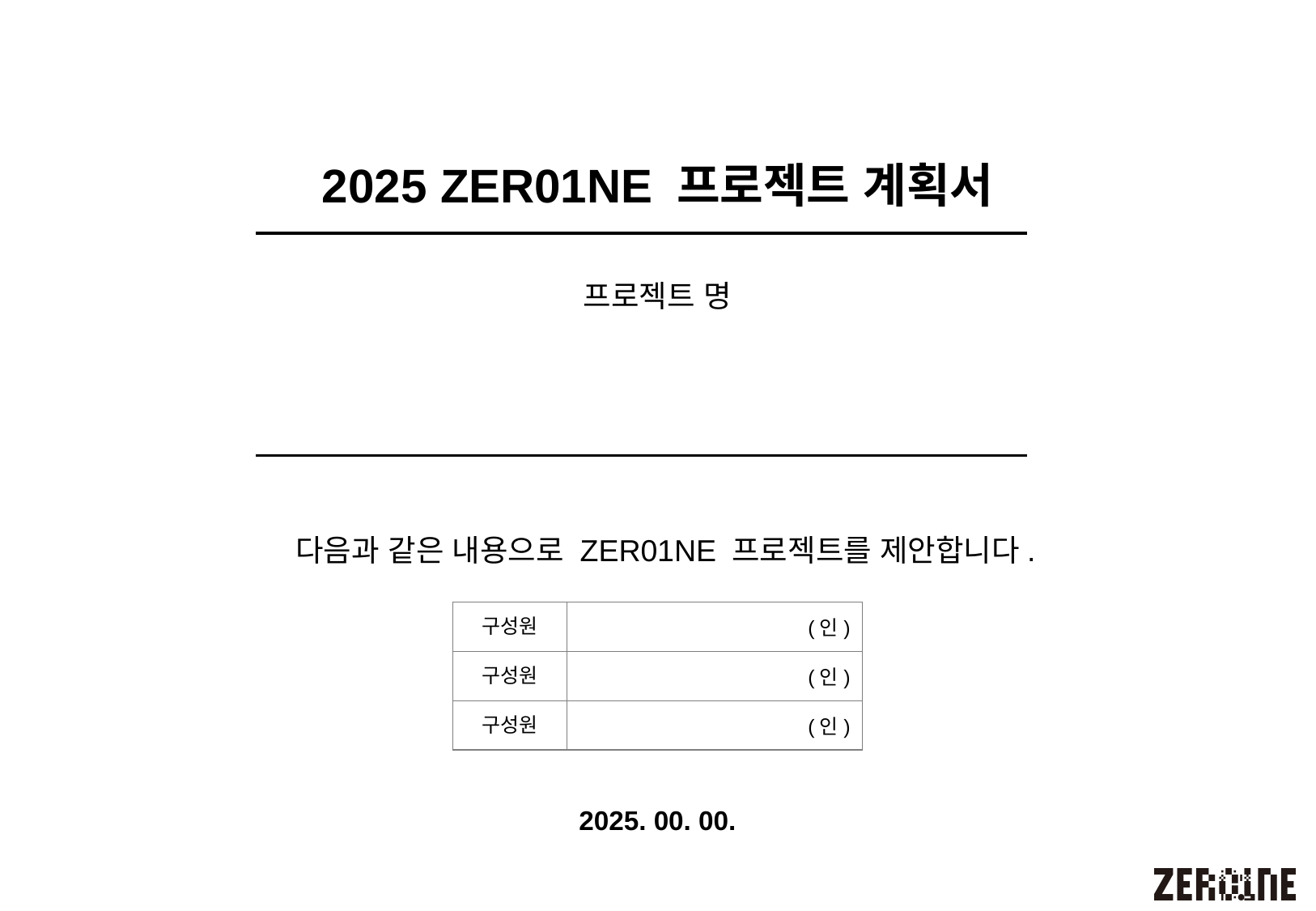

2025 ZER01NE 프로젝트 계획서
프로젝트 명

다음과 같은 내용으로 ZER01NE 프로젝트를 제안합니다.
| 구성원 | (인) |
| --- | --- |
| 구성원 | (인) |
| 구성원 | (인) |
2025. 00. 00.